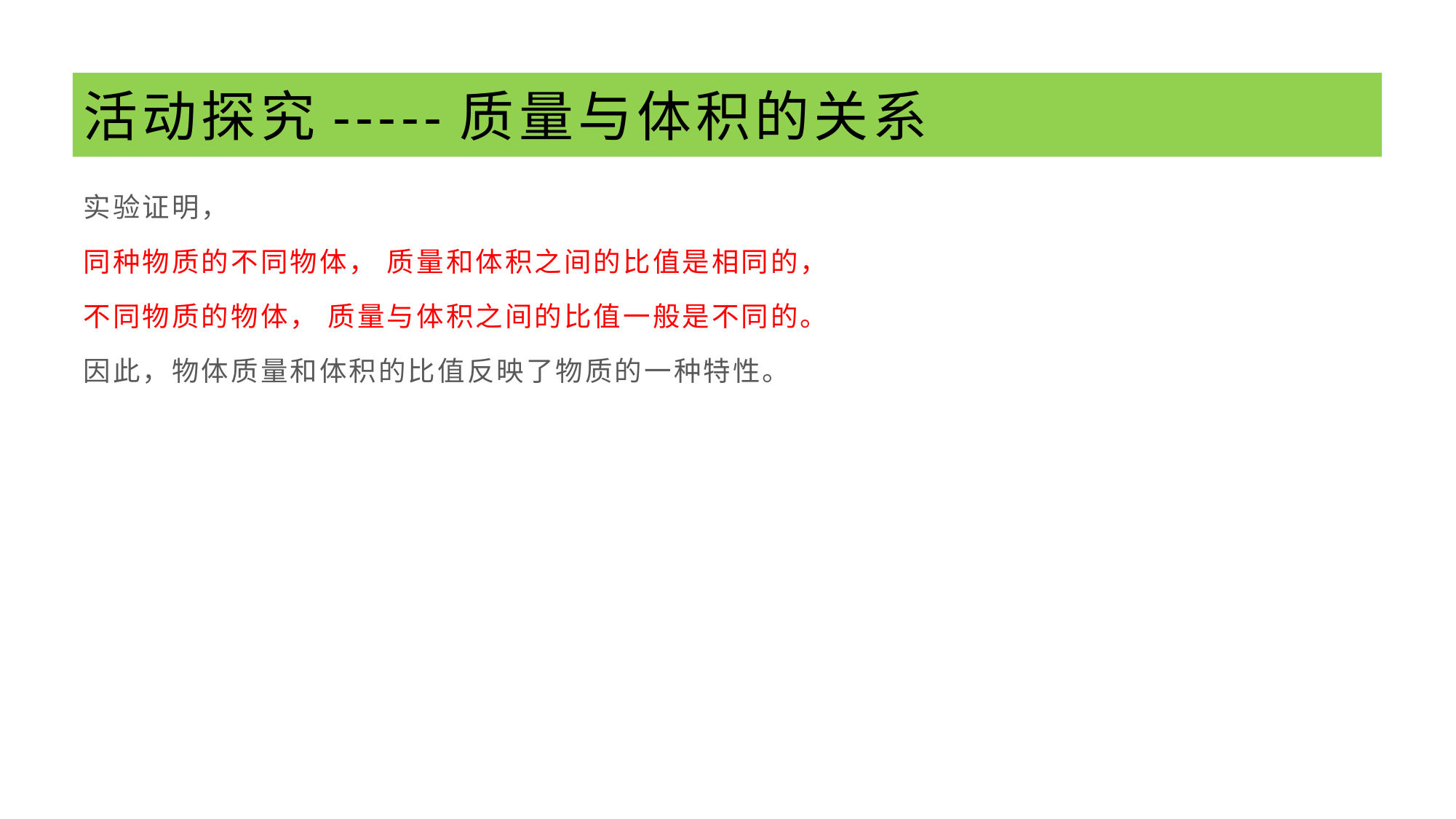

# 活动探究-----质量与体积的关系
实验证明，
同种物质的不同物体， 质量和体积之间的比值是相同的，
不同物质的物体， 质量与体积之间的比值一般是不同的。
因此，物体质量和体积的比值反映了物质的一种特性。